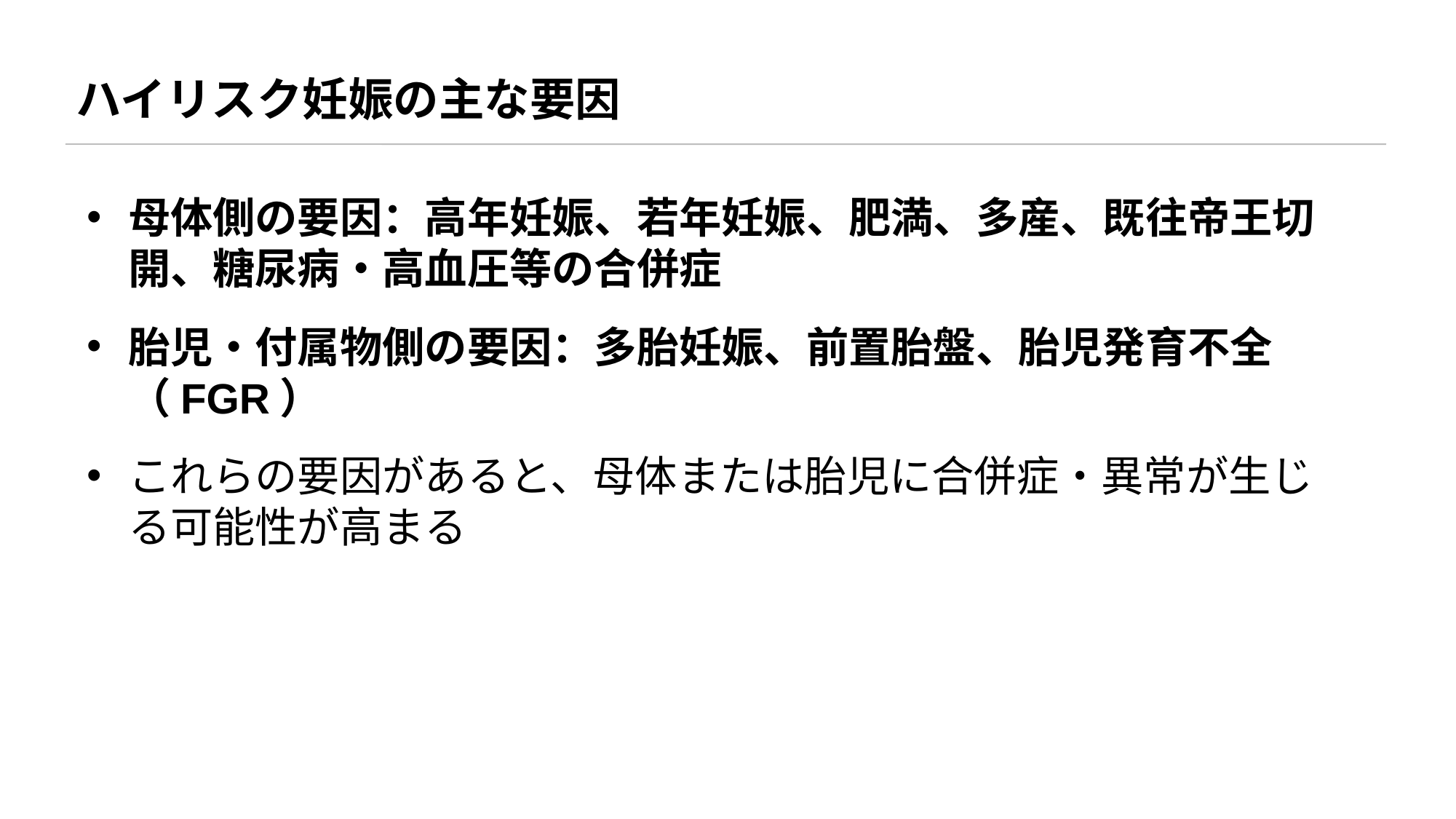

ハイリスク妊娠の主な要因

母体側の要因：高年妊娠、若年妊娠、肥満、多産、既往帝王切開、糖尿病・高血圧等の合併症
胎児・付属物側の要因：多胎妊娠、前置胎盤、胎児発育不全（FGR）
これらの要因があると、母体または胎児に合併症・異常が生じる可能性が高まる